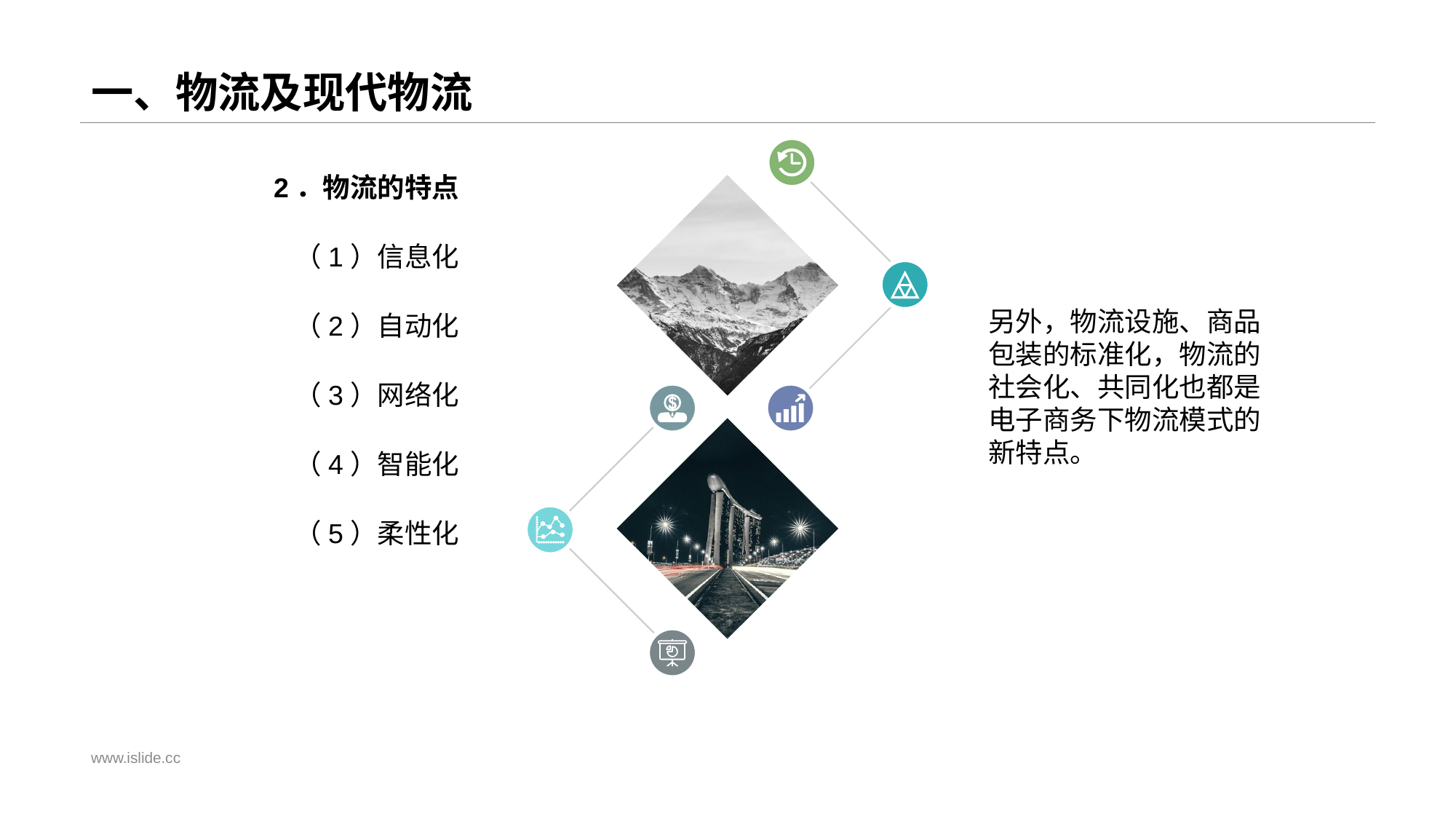

# 一、物流及现代物流

另外，物流设施、商品包装的标准化，物流的社会化、共同化也都是电子商务下物流模式的新特点。
2．物流的特点
（1）信息化
（2）自动化
（3）网络化
（4）智能化
（5）柔性化
www.islide.cc
4